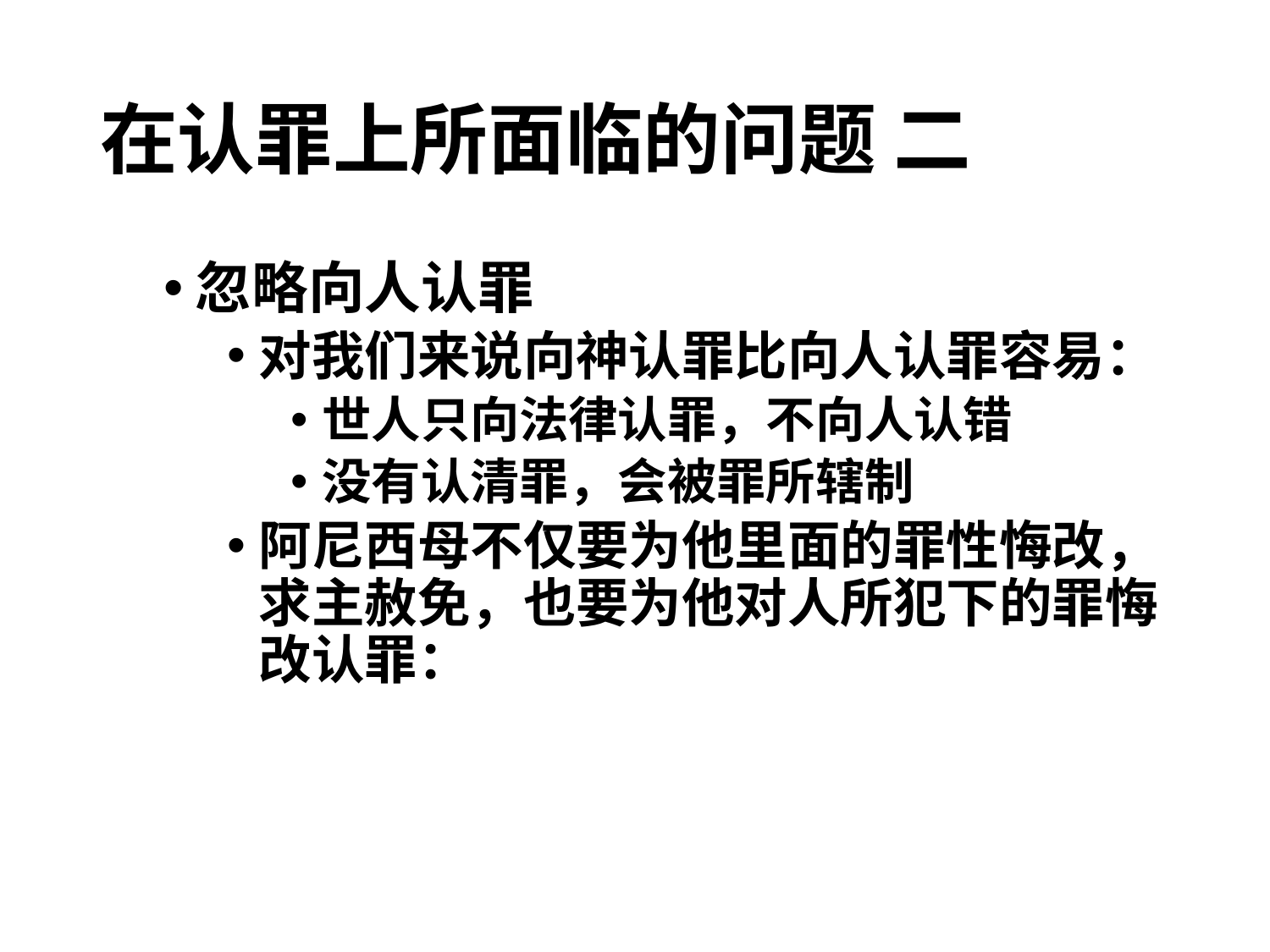

# 在认罪上所面临的问题 二
忽略向人认罪
对我们来说向神认罪比向人认罪容易：
世人只向法律认罪，不向人认错
没有认清罪，会被罪所辖制
阿尼西母不仅要为他里面的罪性悔改，求主赦免，也要为他对人所犯下的罪悔改认罪：